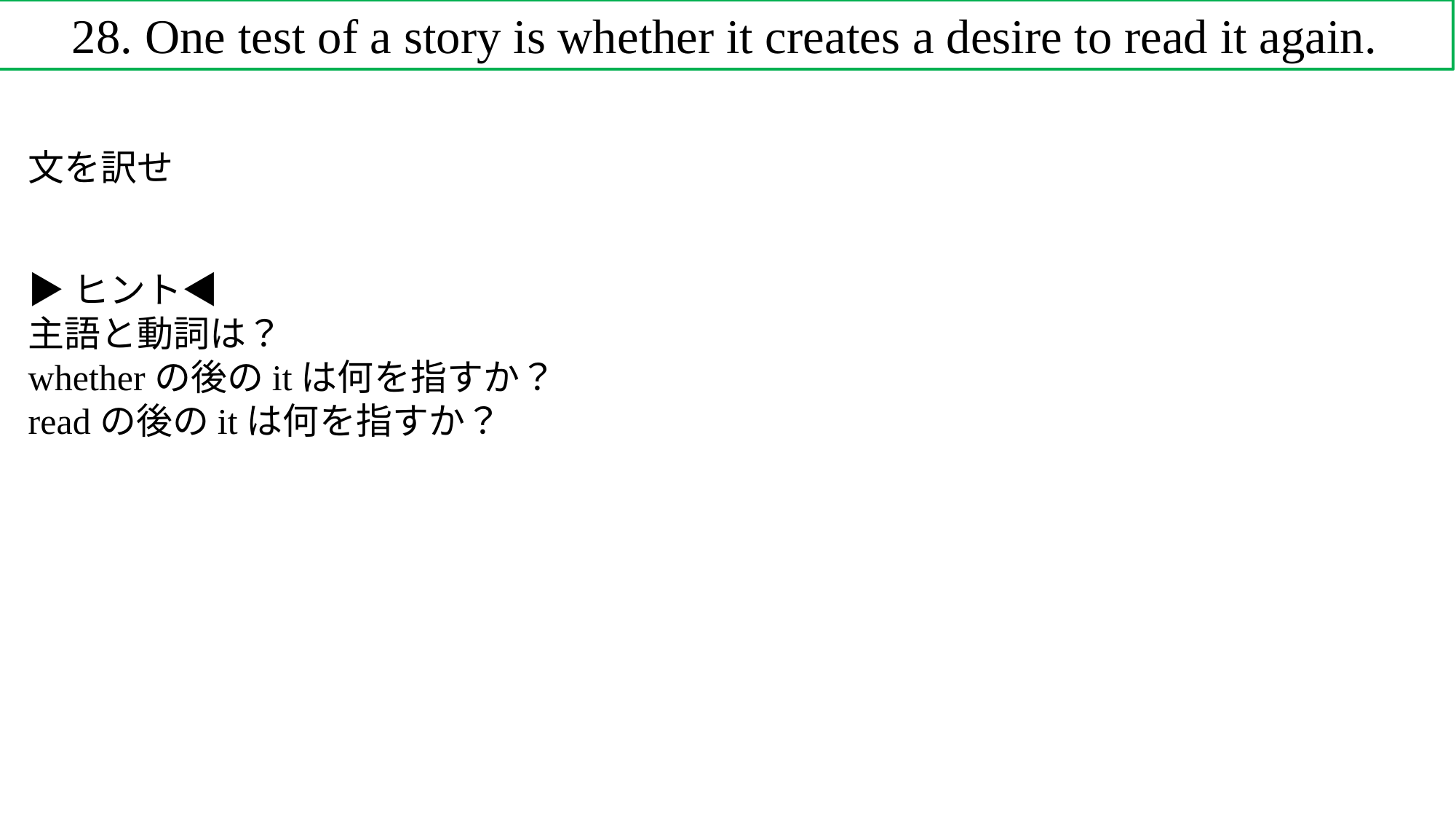

28. One test of a story is whether it creates a desire to read it again.
文を訳せ
▶ヒント◀
主語と動詞は？
whetherの後のitは何を指すか？
readの後のitは何を指すか？